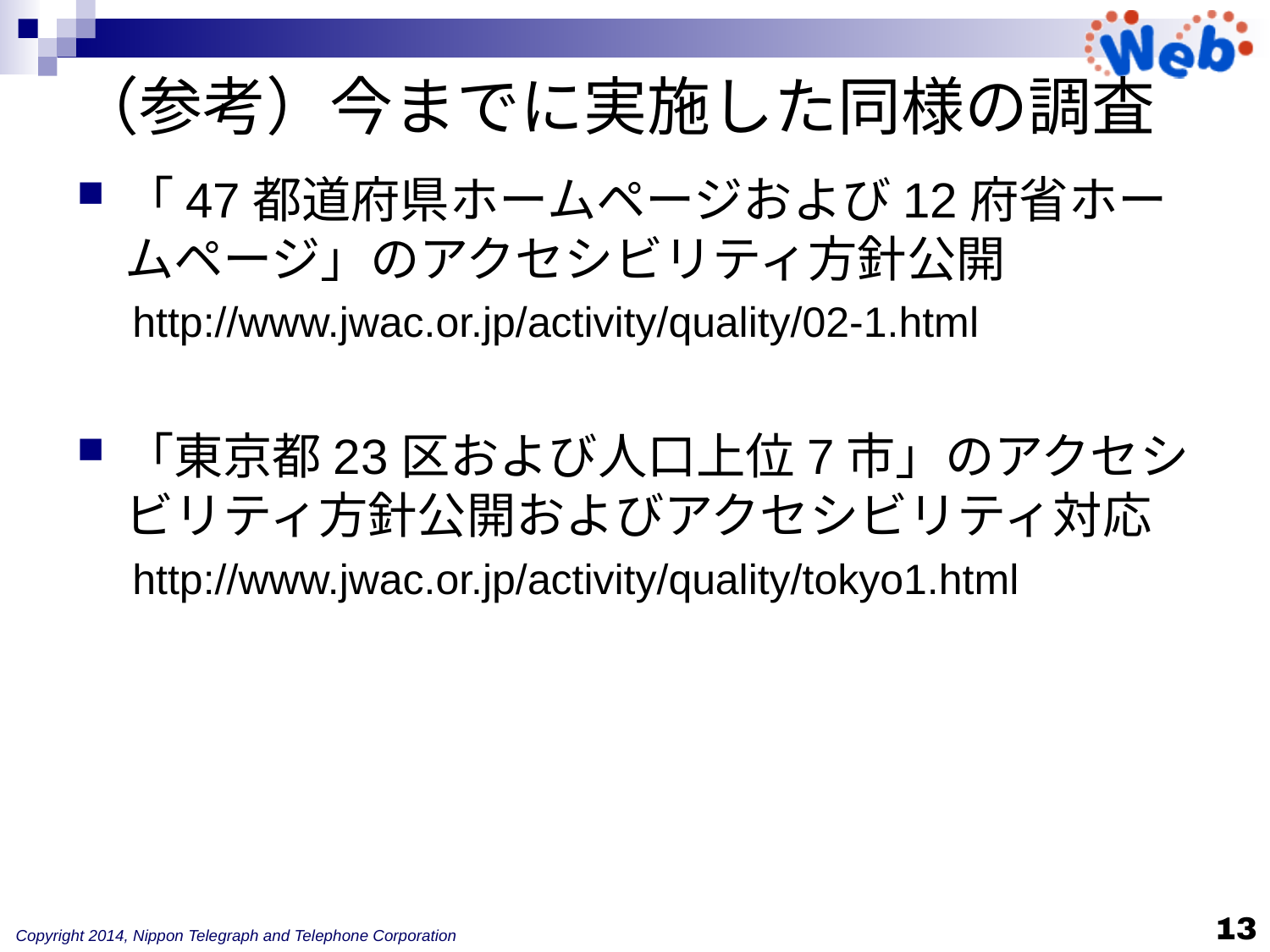

# （参考）今までに実施した同様の調査
「47都道府県ホームページおよび12府省ホームページ」のアクセシビリティ方針公開
http://www.jwac.or.jp/activity/quality/02-1.html

「東京都23区および人口上位7市」のアクセシビリティ方針公開およびアクセシビリティ対応
http://www.jwac.or.jp/activity/quality/tokyo1.html

13